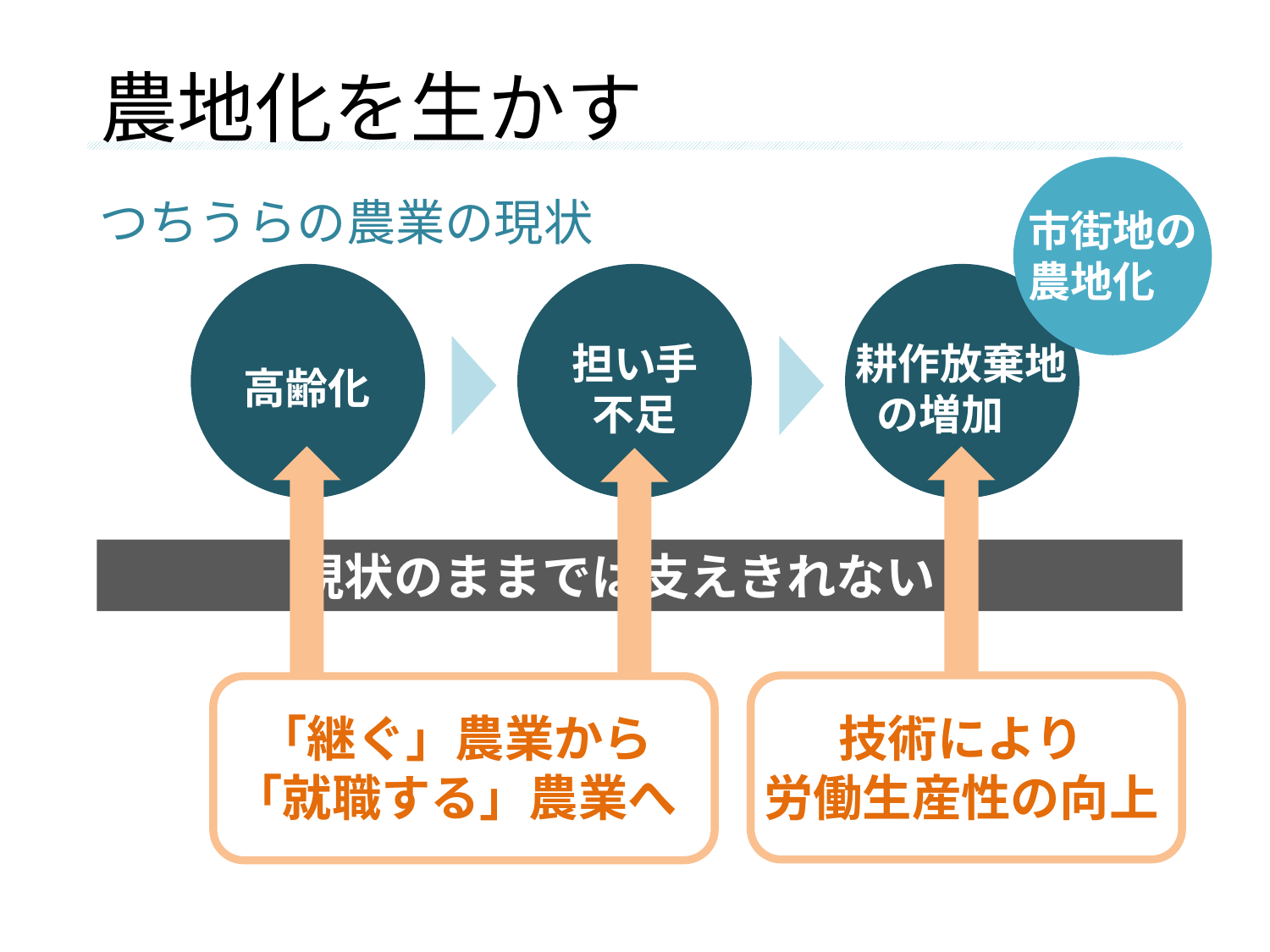

# 農地化を生かす

市街地の
農地化
つちうらの農業の現状

高齢化

担い手不足

耕作放棄地の増加

現状のままでは支えきれない！
「継ぐ」農業から
「就職する」農業へ
技術により
労働生産性の向上